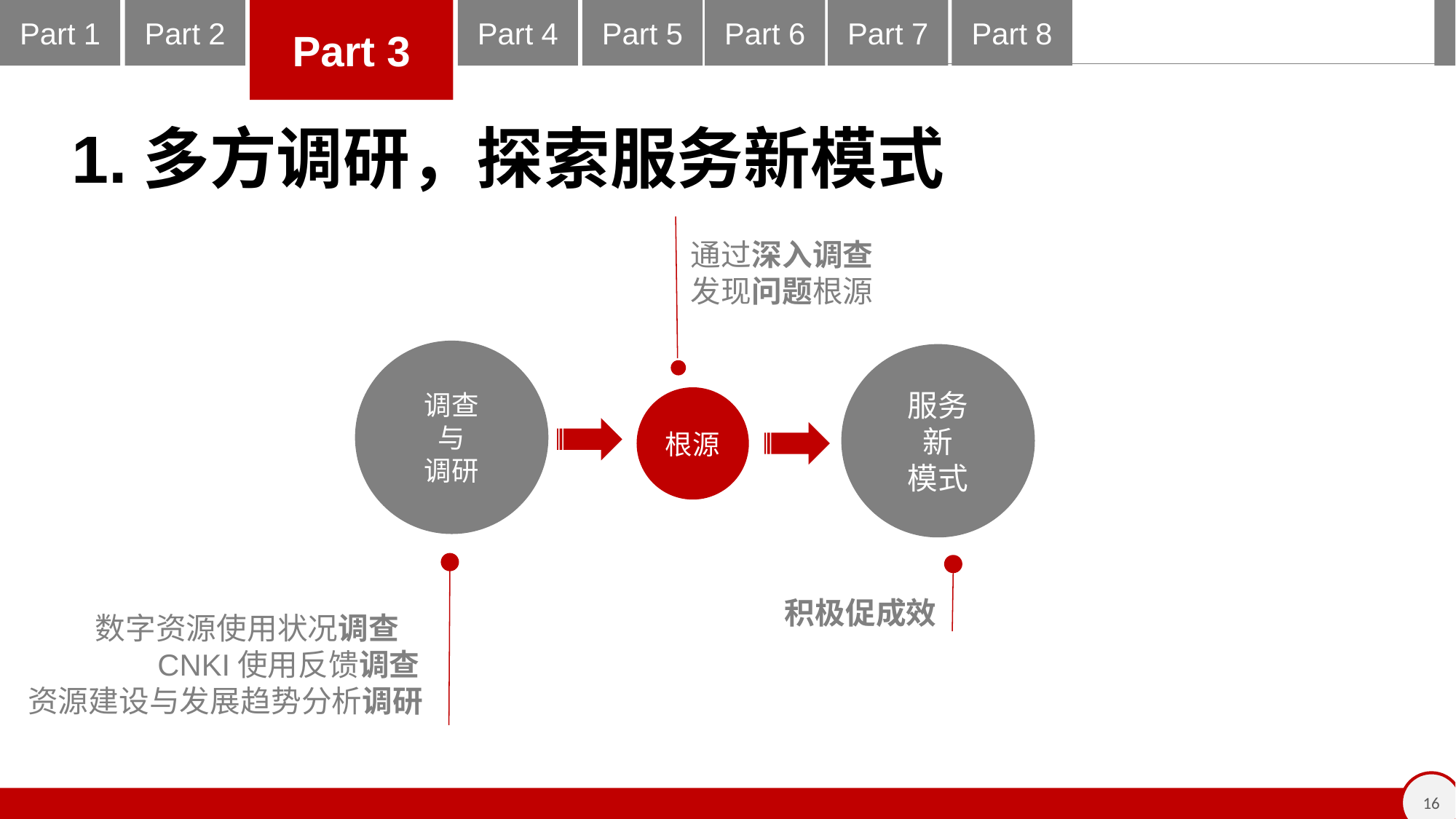

1.多方调研，探索服务新模式
通过深入调查
发现问题根源
调查
与
调研
服务
新
模式

根源

                 数字资源使用状况调查
                      CNKI使用反馈调查
       资源建设与发展趋势分析调研

积极促成效